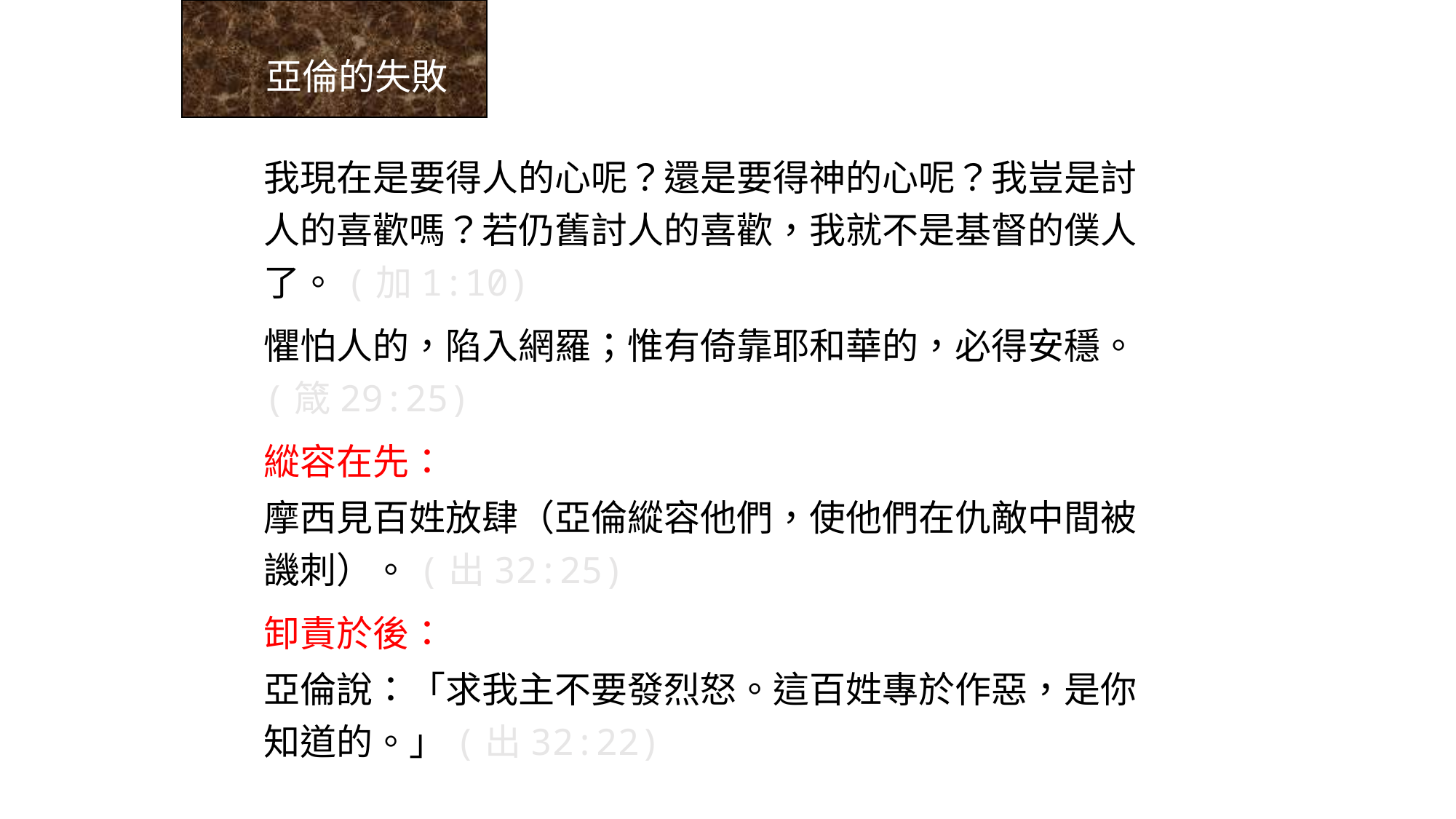

亞倫的失敗
我現在是要得人的心呢？還是要得神的心呢？我豈是討人的喜歡嗎？若仍舊討人的喜歡，我就不是基督的僕人了。(加1:10)
懼怕人的，陷入網羅；惟有倚靠耶和華的，必得安穩。(箴29:25)
縱容在先：
摩西見百姓放肆（亞倫縱容他們，使他們在仇敵中間被譏刺）。(出32:25)
卸責於後：
亞倫說：「求我主不要發烈怒。這百姓專於作惡，是你知道的。」(出32:22)